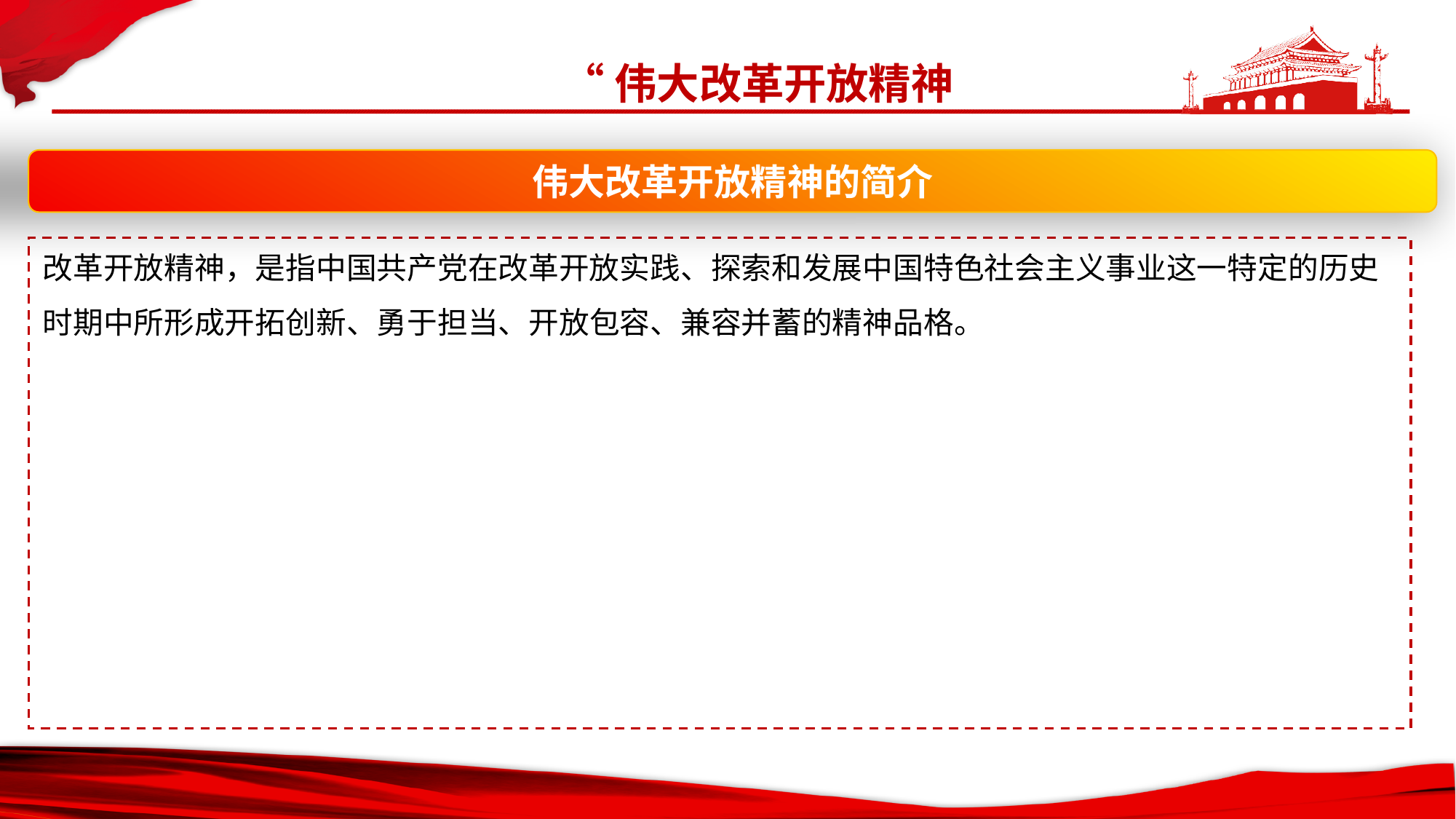

“伟大改革开放精神
伟大改革开放精神的简介
改革开放精神，是指中国共产党在改革开放实践、探索和发展中国特色社会主义事业这一特定的历史时期中所形成开拓创新、勇于担当、开放包容、兼容并蓄的精神品格。